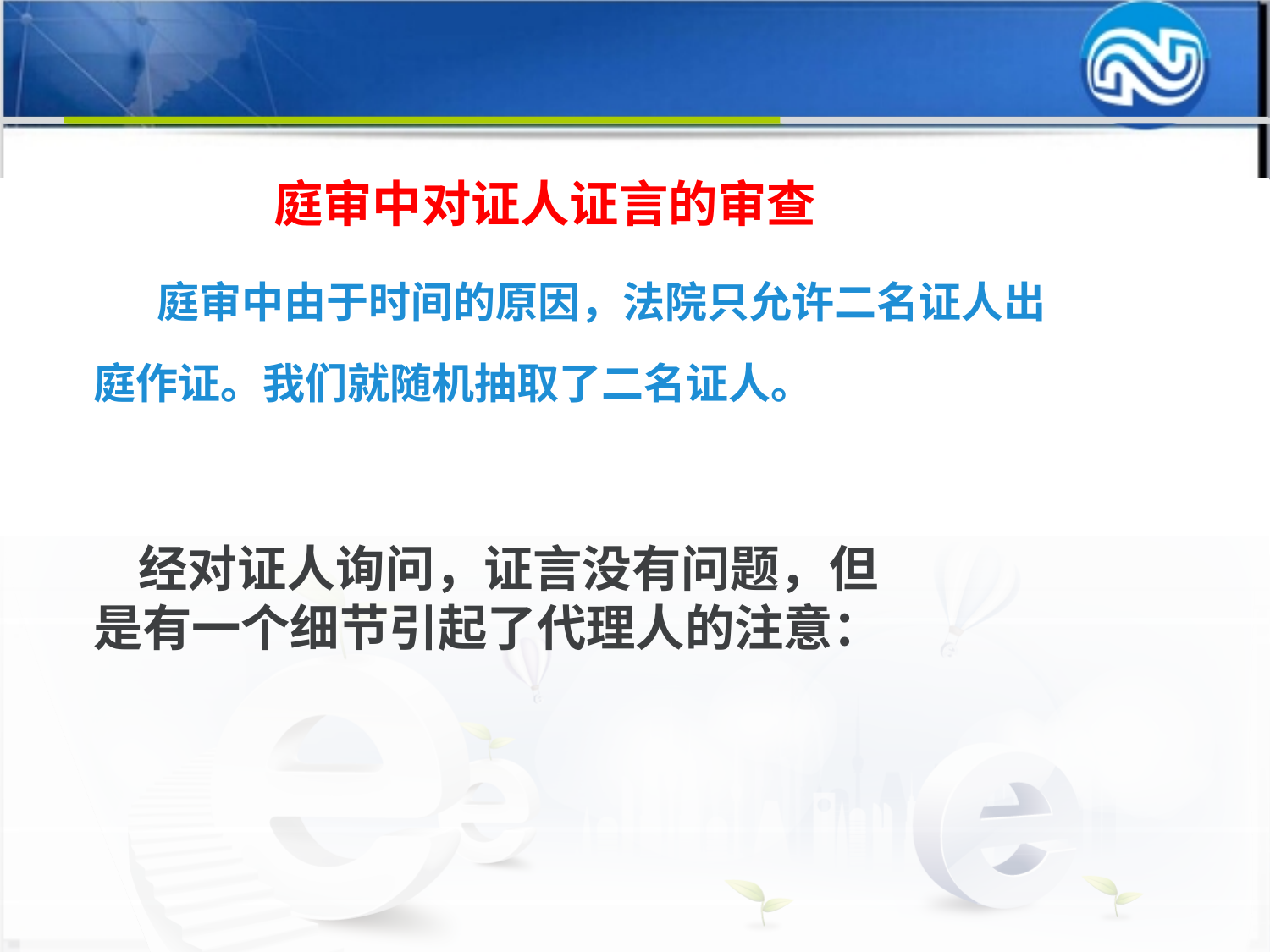

庭审中对证人证言的审查
庭审中由于时间的原因，法院只允许二名证人出庭作证。我们就随机抽取了二名证人。
   经对证人询问，证言没有问题，但是有一个细节引起了代理人的注意：